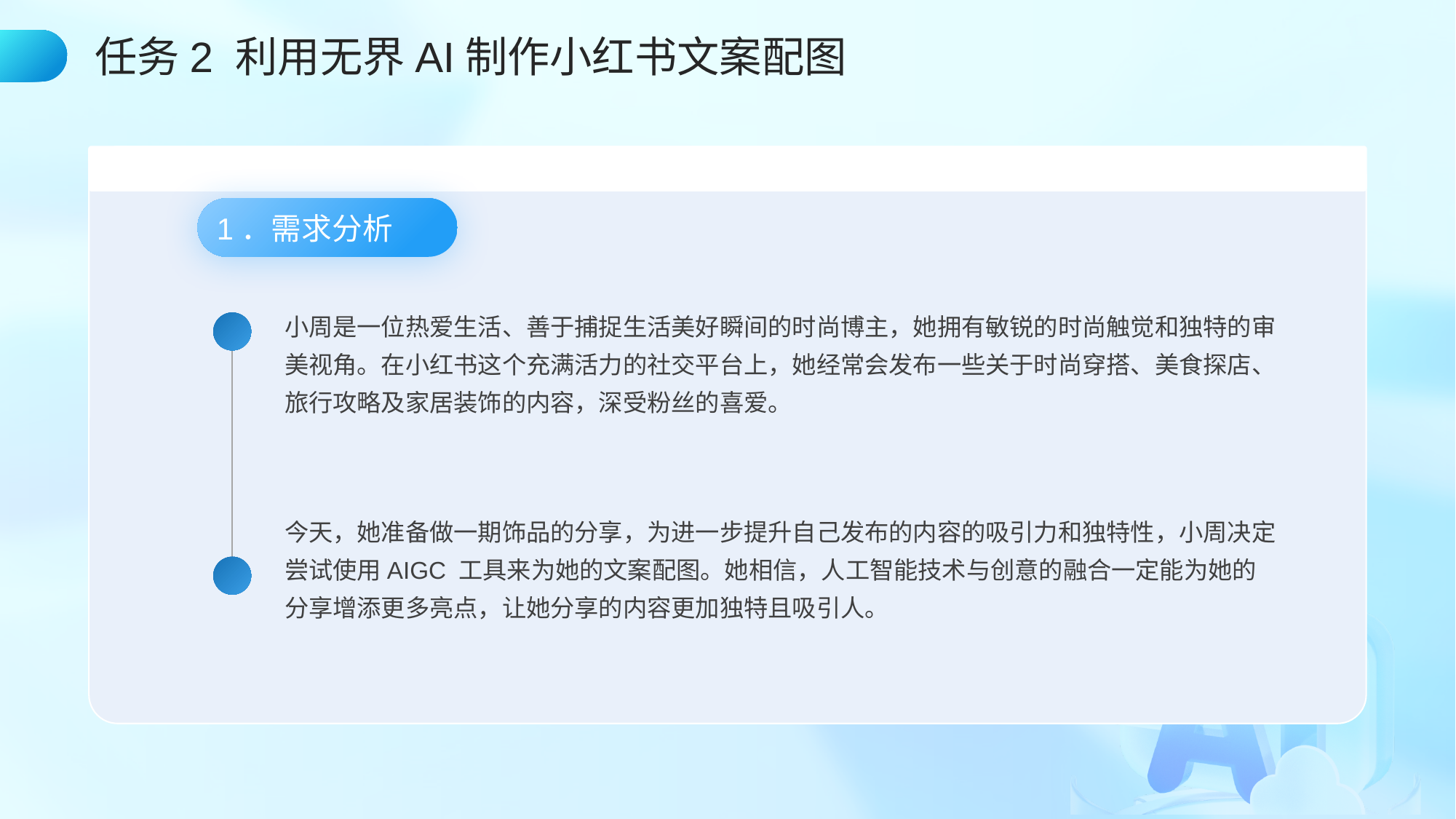

任务2 利用无界AI制作小红书文案配图
1．需求分析
小周是一位热爱生活、善于捕捉生活美好瞬间的时尚博主，她拥有敏锐的时尚触觉和独特的审美视角。在小红书这个充满活力的社交平台上，她经常会发布一些关于时尚穿搭、美食探店、旅行攻略及家居装饰的内容，深受粉丝的喜爱。

今天，她准备做一期饰品的分享，为进一步提升自己发布的内容的吸引力和独特性，小周决定尝试使用AIGC 工具来为她的文案配图。她相信，人工智能技术与创意的融合一定能为她的分享增添更多亮点，让她分享的内容更加独特且吸引人。